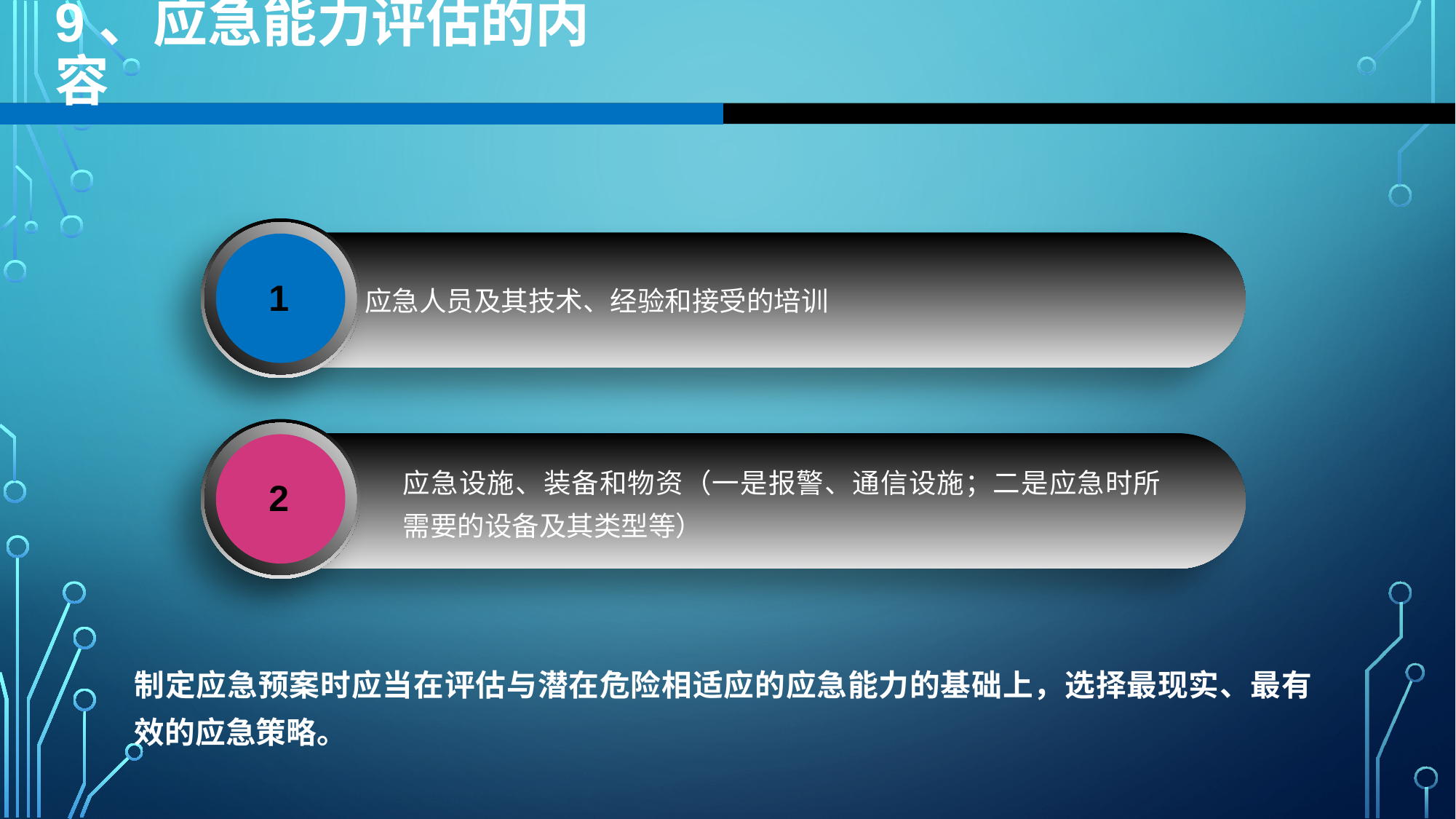

9、应急能力评估的内容

1
应急人员及其技术、经验和接受的培训

2
应急设施、装备和物资（一是报警、通信设施；二是应急时所需要的设备及其类型等）
制定应急预案时应当在评估与潜在危险相适应的应急能力的基础上，选择最现实、最有效的应急策略。